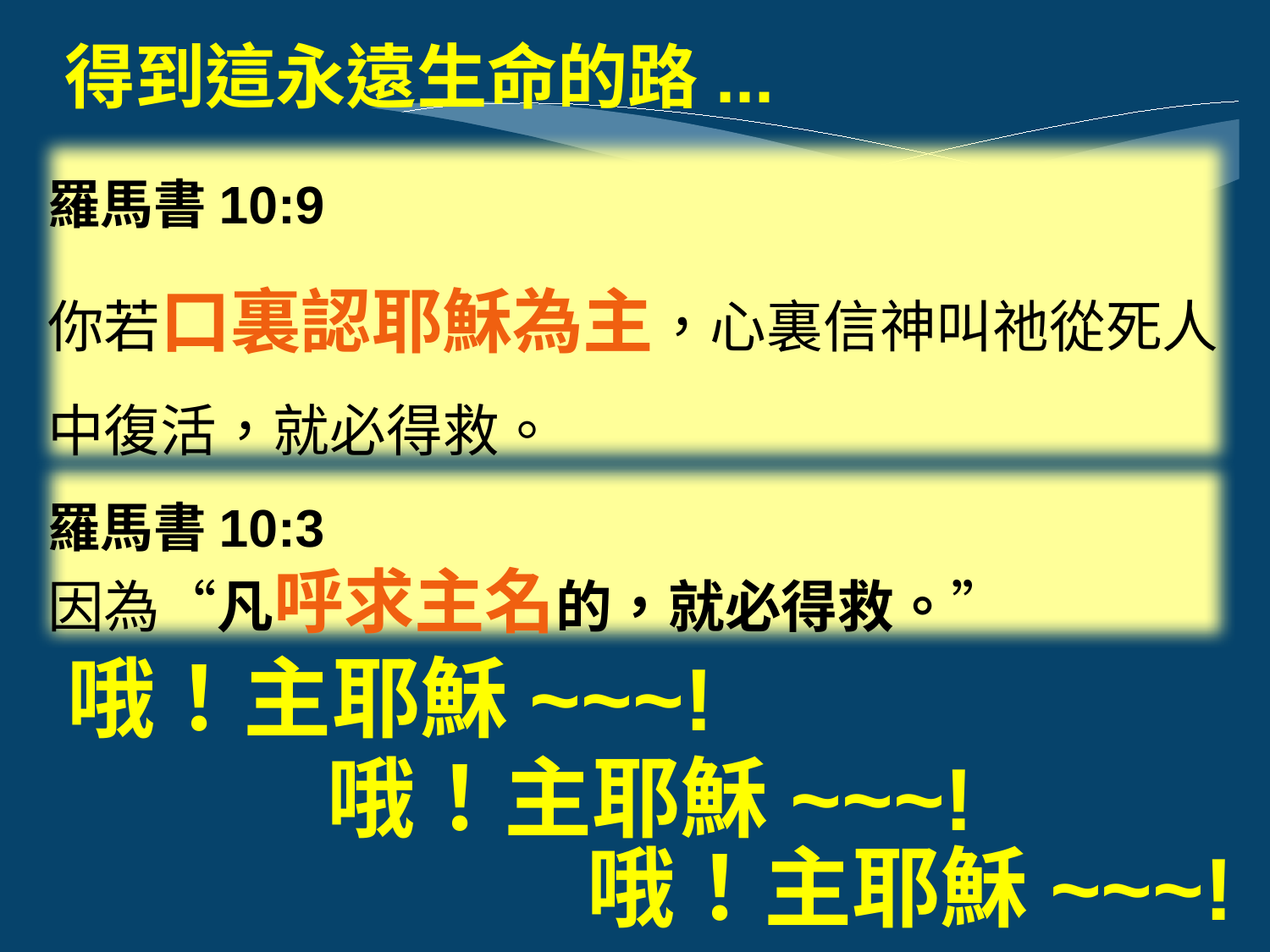

得到這永遠生命的路...
羅馬書10:9
你若口裏認耶穌為主，心裏信神叫祂從死人中復活，就必得救。
羅馬書10:3
因為“凡呼求主名的，就必得救。”
哦！主耶穌~~~!
哦！主耶穌~~~!
哦！主耶穌~~~!